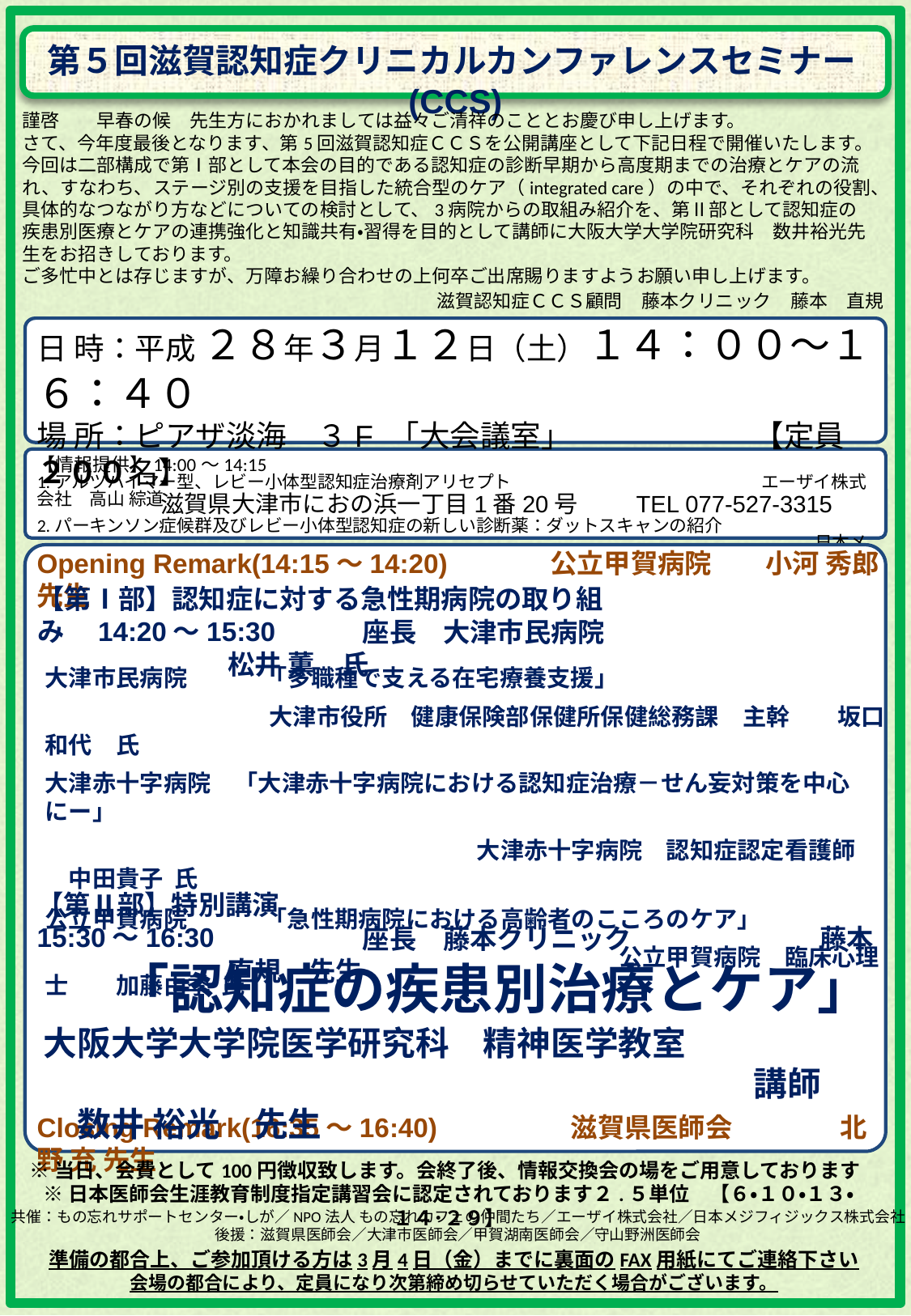

第５回滋賀認知症クリニカルカンファレンスセミナー(CCS)
謹啓　　早春の候　先生方におかれましては益々ご清祥のこととお慶び申し上げます。
さて、今年度最後となります、第5回滋賀認知症ＣＣＳを公開講座として下記日程で開催いたします。
今回は二部構成で第Ⅰ部として本会の目的である認知症の診断早期から高度期までの治療とケアの流れ、すなわち、ステージ別の支援を目指した統合型のケア（integrated care）の中で、それぞれの役割、具体的なつながり方などについての検討として、3病院からの取組み紹介を、第Ⅱ部として認知症の疾患別医療とケアの連携強化と知識共有・習得を目的として講師に大阪大学大学院研究科　数井裕光先生をお招きしております。
ご多忙中とは存じますが、万障お繰り合わせの上何卒ご出席賜りますようお願い申し上げます。
　　　　　　　　　　　　　　　　　　　　　　　　　　　　　　　　　　　　　　　　　　　　　　　　　　　　　　　　　　　　　　　　　　謹白
滋賀認知症ＣＣＳ顧問　藤本クリニック　藤本　直規
日 時：平成 ２８年３月１２日（土）１４：００～１６：４０
場 所：ピアザ淡海　３F 「大会議室」　　　　　　【定員２００名】
　　　　　 滋賀県大津市におの浜一丁目1番20号　　 TEL 077-527-3315

【情報提供】14:00～14:15
1.アルツハイマー型、レビー小体型認知症治療剤アリセプト　　　　　　　　　　　　　　 エーザイ株式会社　高山 綜道
2.パーキンソン症候群及びレビー小体型認知症の新しい診断薬：ダットスキャンの紹介
　　　　　　　　　　　　　　　　　　　　　　　　　　　　　　　　　　　　　　　　　　　　 日本メジフィジックス株式会社　白石 浩一
Opening Remark(14:15～14:20)　　       公立甲賀病院　　小河 秀郎 先生

【第Ⅰ部】認知症に対する急性期病院の取り組み　14:20～15:30
　　　　　座長　大津市民病院　　　　　　　 　　 松井 薫　氏
大津市民病院　　　 「多職種で支える在宅療養支援」

　　　　　　　　　  大津市役所　健康保険部保健所保健総務課　主幹　　坂口和代　氏

大津赤十字病院　「大津赤十字病院における認知症治療－せん妄対策を中心にー」

　　　　　　　　　　　　　　　　　　 大津赤十字病院　認知症認定看護師　　中田貴子  氏

公立甲賀病院　　　 「急性期病院における高齢者のこころのケア」

　　　　　　　　　　　　　　　　　　　　　　　　 公立甲賀病院　臨床心理士　　加藤由季  氏

【第Ⅱ部】特別講演
15:30～16:30
　　　　　座長　藤本クリニック　　　　　　　藤本 直規　先生
「認知症の疾患別治療とケア」
大阪大学大学院医学研究科　精神医学教室
　　　　　　　　　　　　　　　　　　　　　講師　　数井 裕光　先生
Closing Remark(16:35～16:40) 　　　　  滋賀県医師会　　　　北野 充 先生
※当日、会費として100円徴収致します。会終了後、情報交換会の場をご用意しております
※日本医師会生涯教育制度指定講習会に認定されております２.５単位　【６・１０・１３・１４･２９】
共催：もの忘れサポートセンター・しが／NPO法人 もの忘れカフェの仲間たち／エーザイ株式会社／日本メジフィジックス株式会社
後援：滋賀県医師会／大津市医師会／甲賀湖南医師会／守山野洲医師会
準備の都合上、ご参加頂ける方は3月4日（金）までに裏面のFAX用紙にてご連絡下さい
会場の都合により、定員になり次第締め切らせていただく場合がございます。